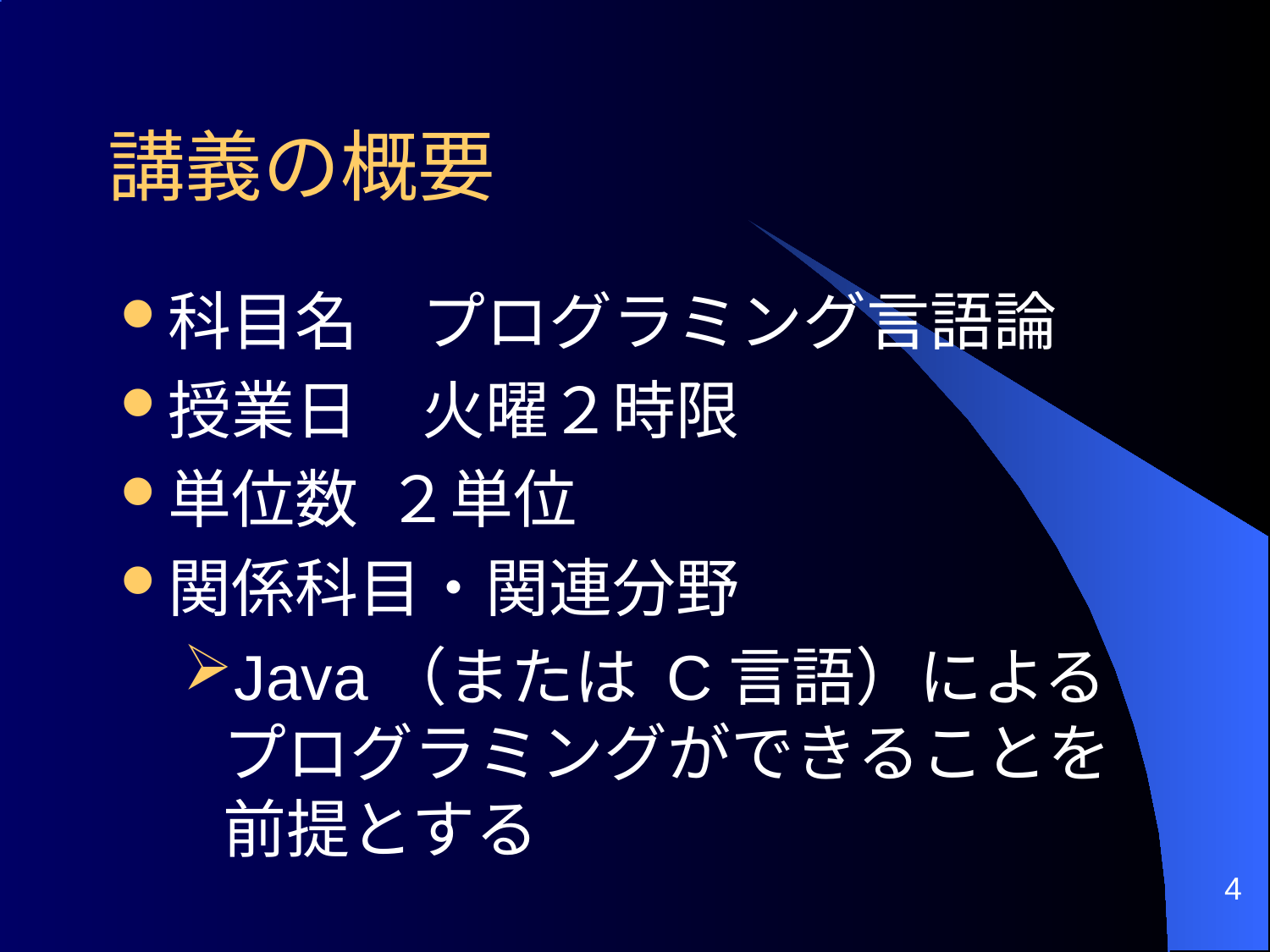

講義の概要
科目名　プログラミング言語論
授業日　火曜２時限
単位数  ２単位
関係科目・関連分野
Java（または C言語）によるプログラミングができることを前提とする
4